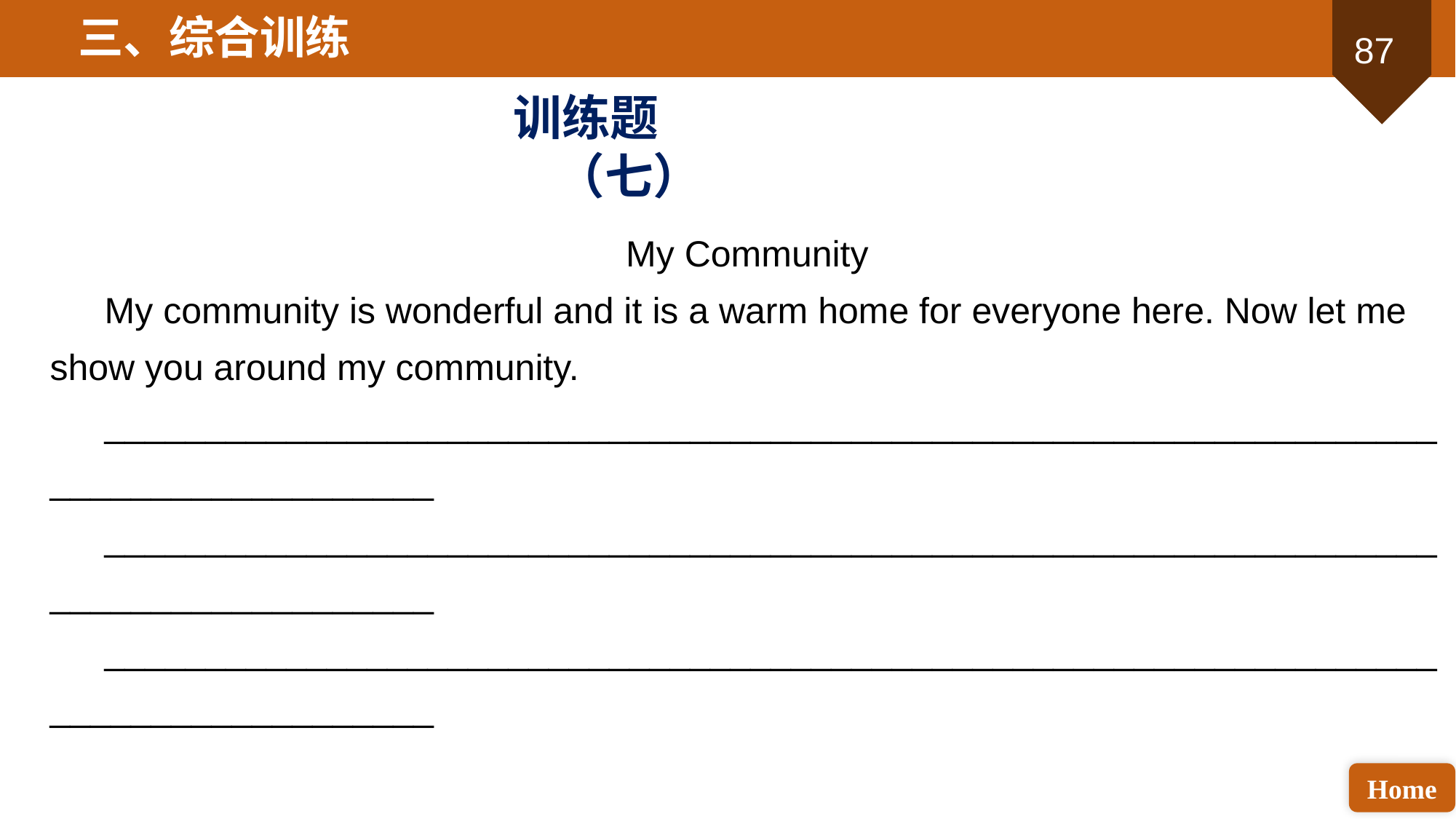

三、综合训练
训练题（七）
My Community
My community is wonderful and it is a warm home for everyone here. Now let me show you around my community.
_____________________________________________________________________________________
_____________________________________________________________________________________
_____________________________________________________________________________________